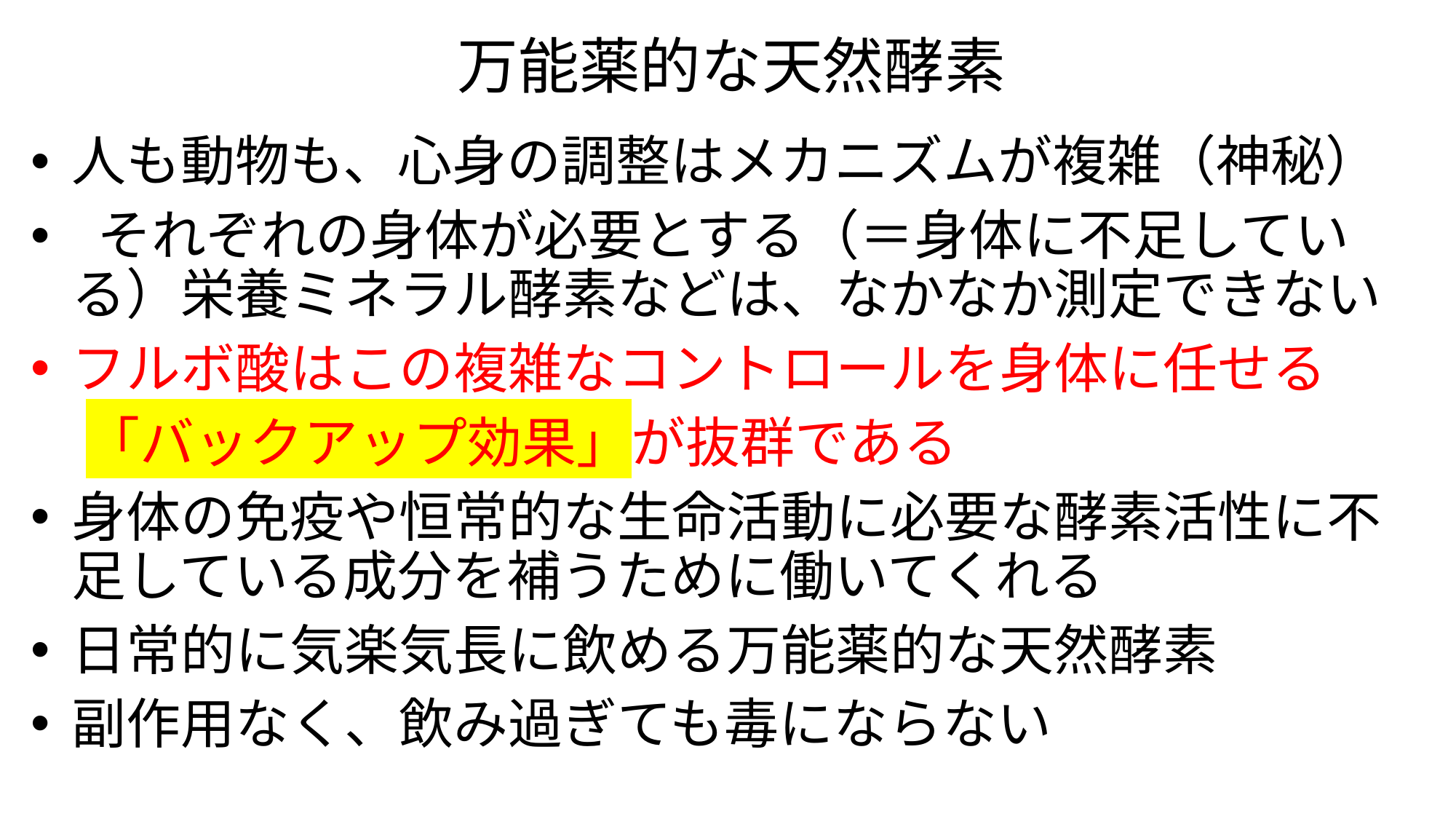

# 万能薬的な天然酵素
人も動物も、心身の調整はメカニズムが複雑（神秘）
 それぞれの身体が必要とする（＝身体に不足している）栄養ミネラル酵素などは、なかなか測定できない
フルボ酸はこの複雑なコントロールを身体に任せる
　「バックアップ効果」が抜群である
身体の免疫や恒常的な生命活動に必要な酵素活性に不足している成分を補うために働いてくれる
日常的に気楽気長に飲める万能薬的な天然酵素
副作用なく、飲み過ぎても毒にならない